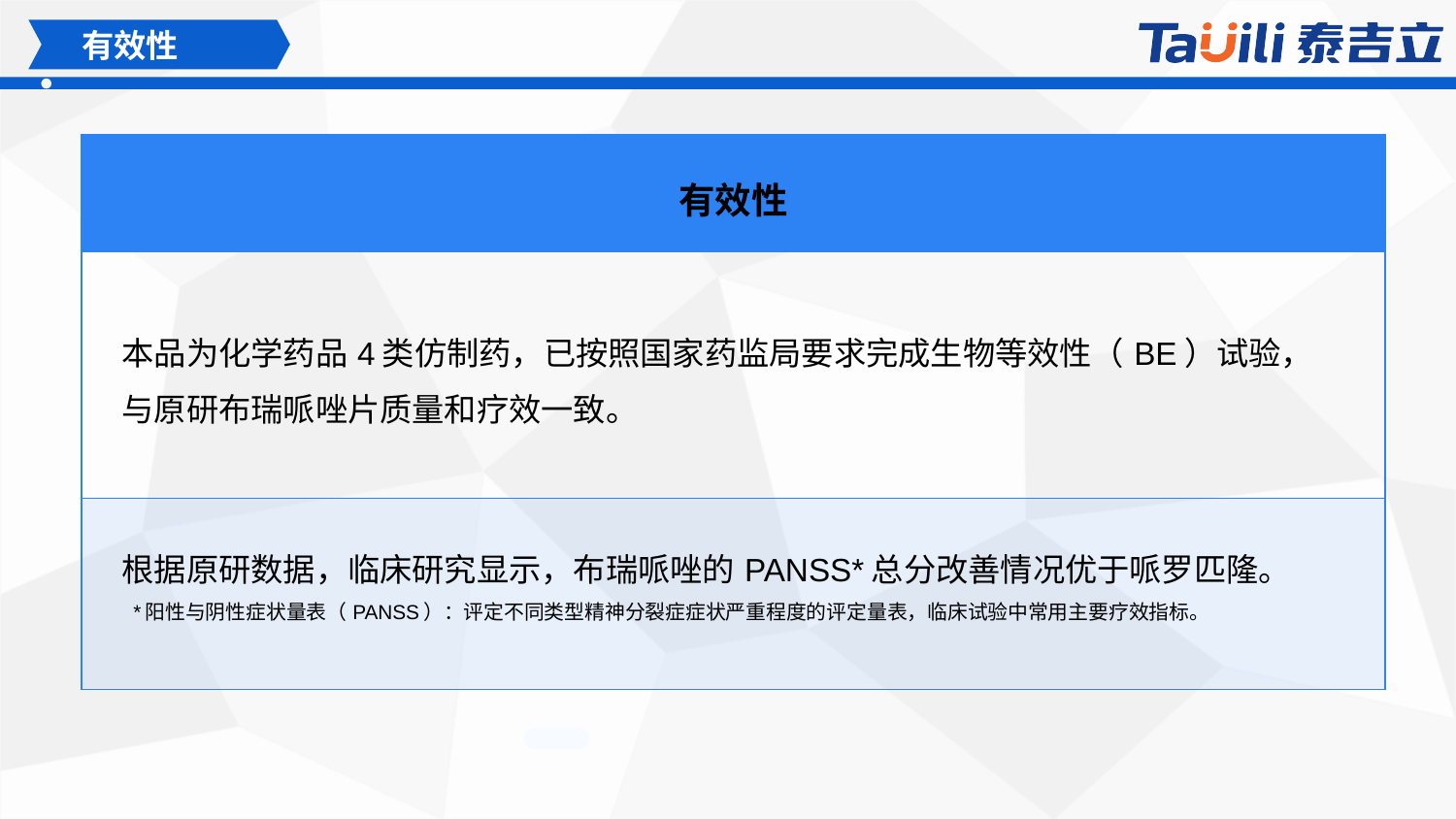

有效性
| 有效性 |
| --- |
| 本品为化学药品4类仿制药，已按照国家药监局要求完成生物等效性（BE）试验，与原研布瑞哌唑片质量和疗效一致。 |
| 根据原研数据，临床研究显示，布瑞哌唑的PANSS\*总分改善情况优于哌罗匹隆。 \*阳性与阴性症状量表（PANSS）：评定不同类型精神分裂症症状严重程度的评定量表，临床试验中常用主要疗效指标。 |